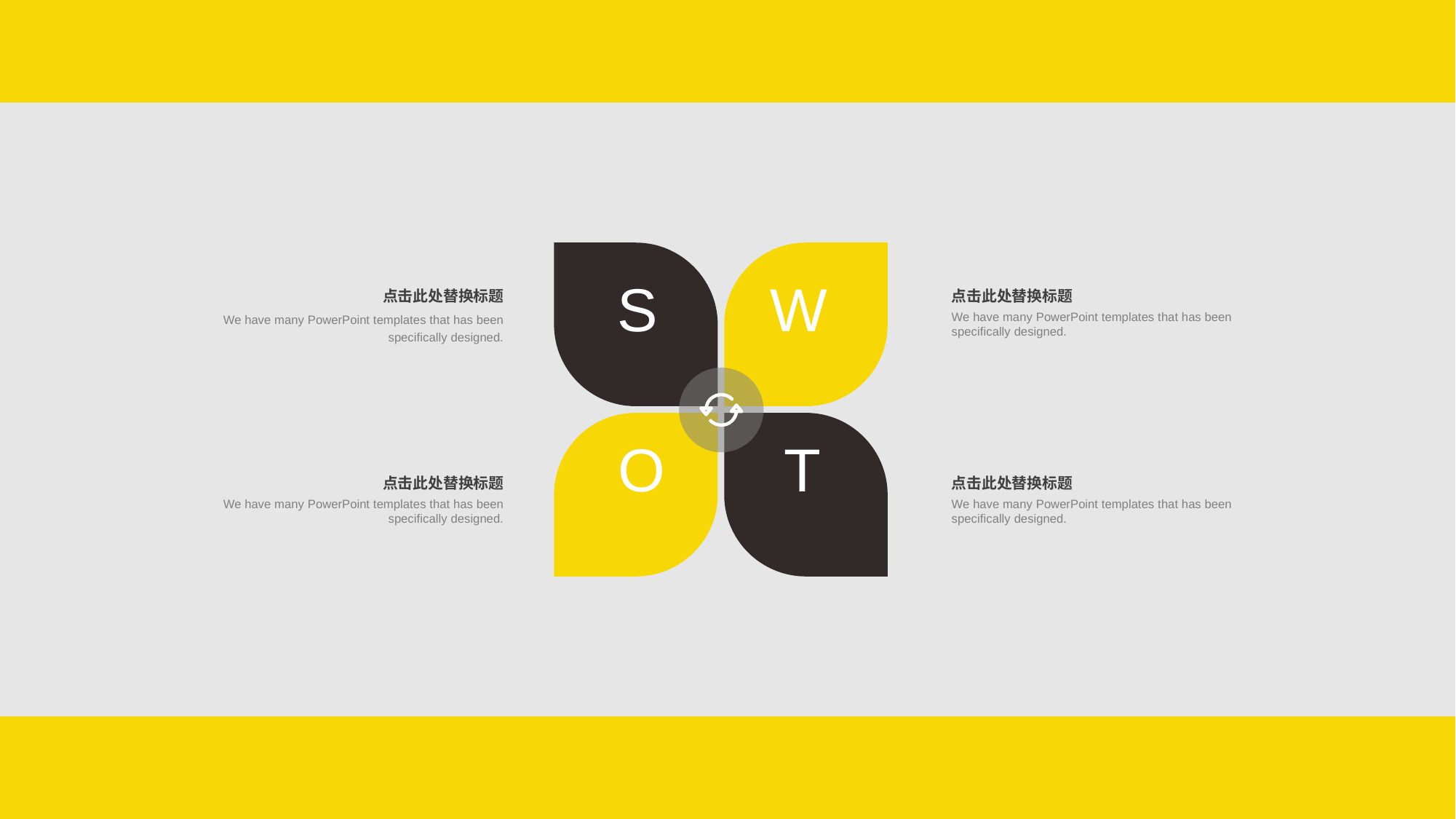

S
W
点击此处替换标题
We have many PowerPoint templates that has been specifically designed.
点击此处替换标题
We have many PowerPoint templates that has been specifically designed.

O
T
点击此处替换标题
We have many PowerPoint templates that has been specifically designed.
点击此处替换标题
We have many PowerPoint templates that has been specifically designed.